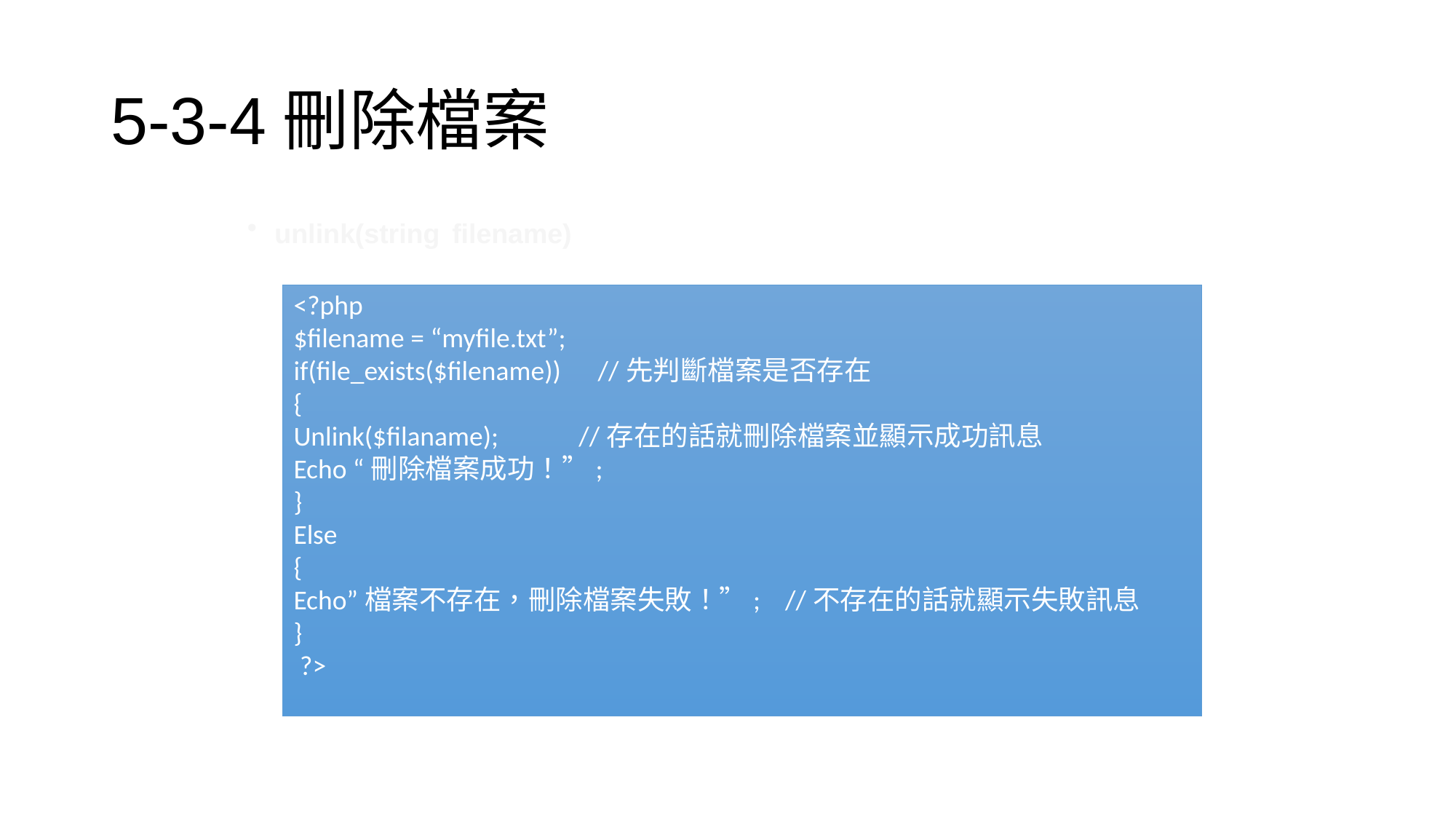

# 5-3-4刪除檔案
unlink(string filename)
<?php
$filename = “myfile.txt”;
if(file_exists($filename))      //先判斷檔案是否存在
{
Unlink($filaname);             //存在的話就刪除檔案並顯示成功訊息
Echo “刪除檔案成功！”;
}
Else
{
Echo”檔案不存在，刪除檔案失敗！”;    //不存在的話就顯示失敗訊息
}
 ?>